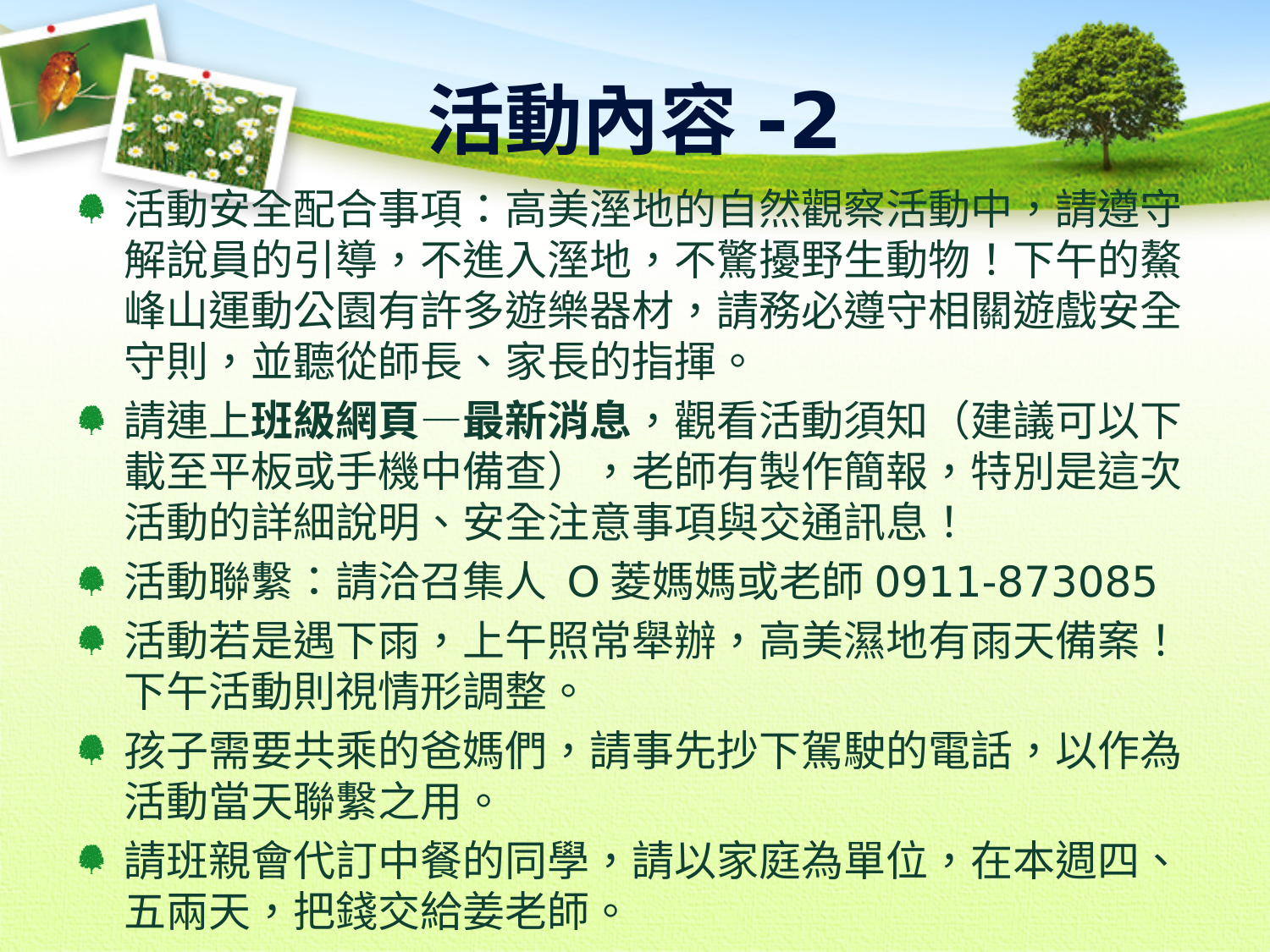

# 活動內容-2
活動安全配合事項：高美溼地的自然觀察活動中，請遵守解說員的引導，不進入溼地，不驚擾野生動物！下午的鰲峰山運動公園有許多遊樂器材，請務必遵守相關遊戲安全守則，並聽從師長、家長的指揮。
請連上班級網頁—最新消息，觀看活動須知（建議可以下載至平板或手機中備查），老師有製作簡報，特別是這次活動的詳細說明、安全注意事項與交通訊息！
活動聯繫：請洽召集人 Ο菱媽媽或老師0911-873085
活動若是遇下雨，上午照常舉辦，高美濕地有雨天備案！下午活動則視情形調整。
孩子需要共乘的爸媽們，請事先抄下駕駛的電話，以作為活動當天聯繫之用。
請班親會代訂中餐的同學，請以家庭為單位，在本週四、五兩天，把錢交給姜老師。